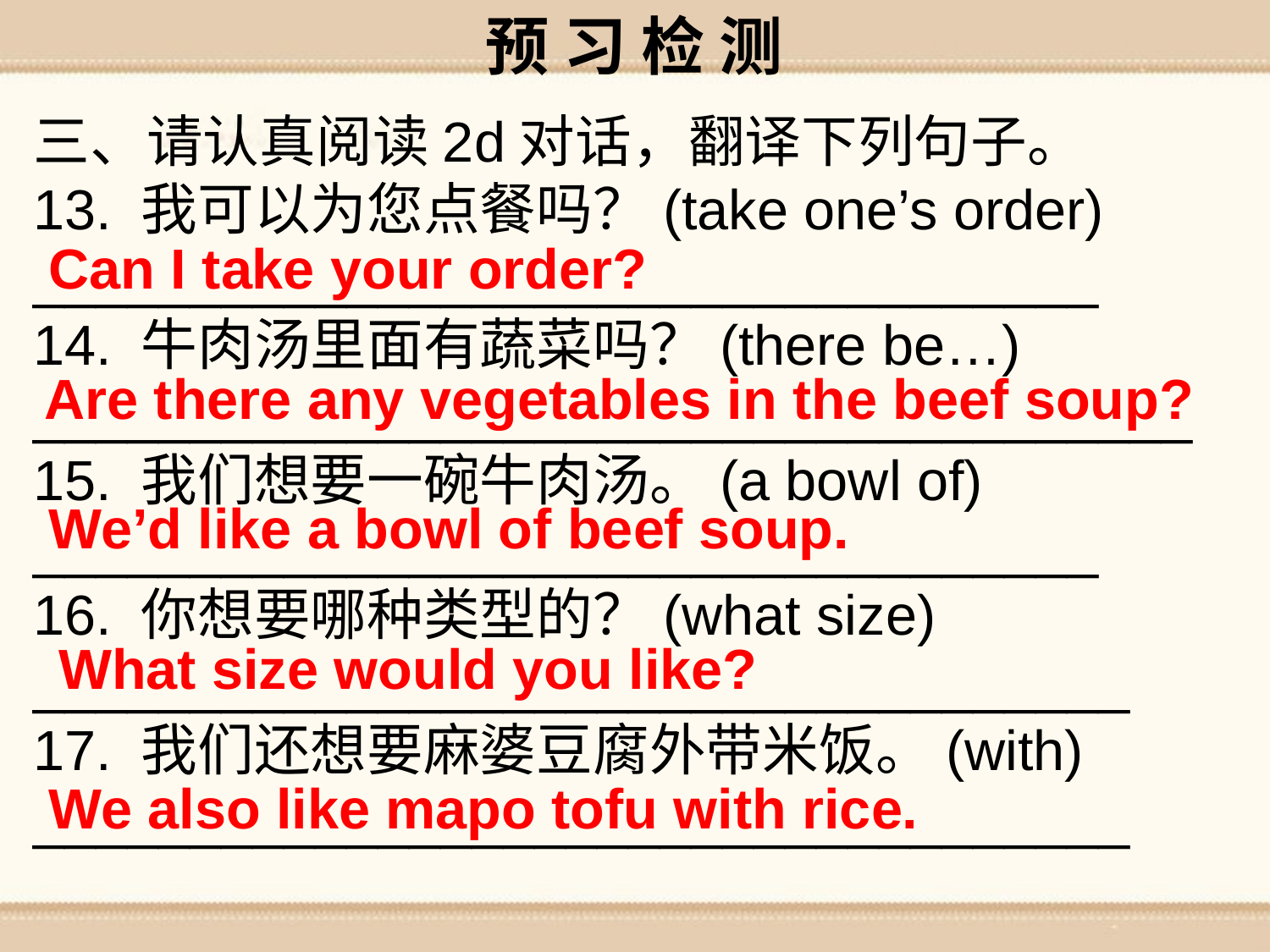

预 习 检 测
三、请认真阅读2d对话，翻译下列句子。
13. 我可以为您点餐吗？(take one’s order)  __________________________________
14. 牛肉汤里面有蔬菜吗？(there be…)
_____________________________________
15. 我们想要一碗牛肉汤。(a bowl of)
__________________________________
16. 你想要哪种类型的？(what size)
___________________________________
17. 我们还想要麻婆豆腐外带米饭。(with)
___________________________________
Can I take your order?
Are there any vegetables in the beef soup?
We’d like a bowl of beef soup.
What size would you like?
We also like mapo tofu with rice.